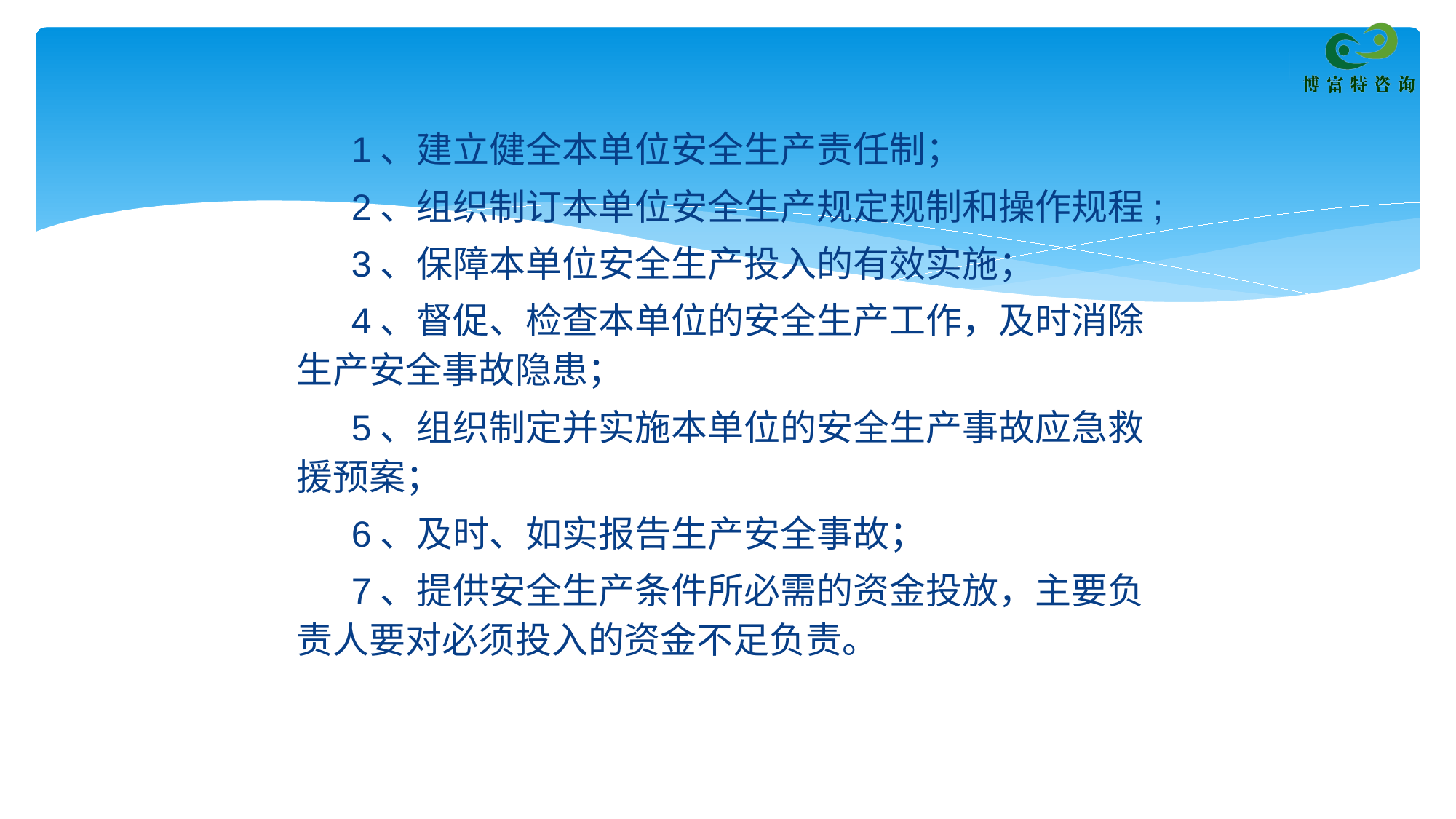

1、建立健全本单位安全生产责任制；
2、组织制订本单位安全生产规定规制和操作规程;
3、保障本单位安全生产投入的有效实施；
4、督促、检查本单位的安全生产工作，及时消除生产安全事故隐患；
5、组织制定并实施本单位的安全生产事故应急救援预案；
6、及时、如实报告生产安全事故；
7、提供安全生产条件所必需的资金投放，主要负责人要对必须投入的资金不足负责。